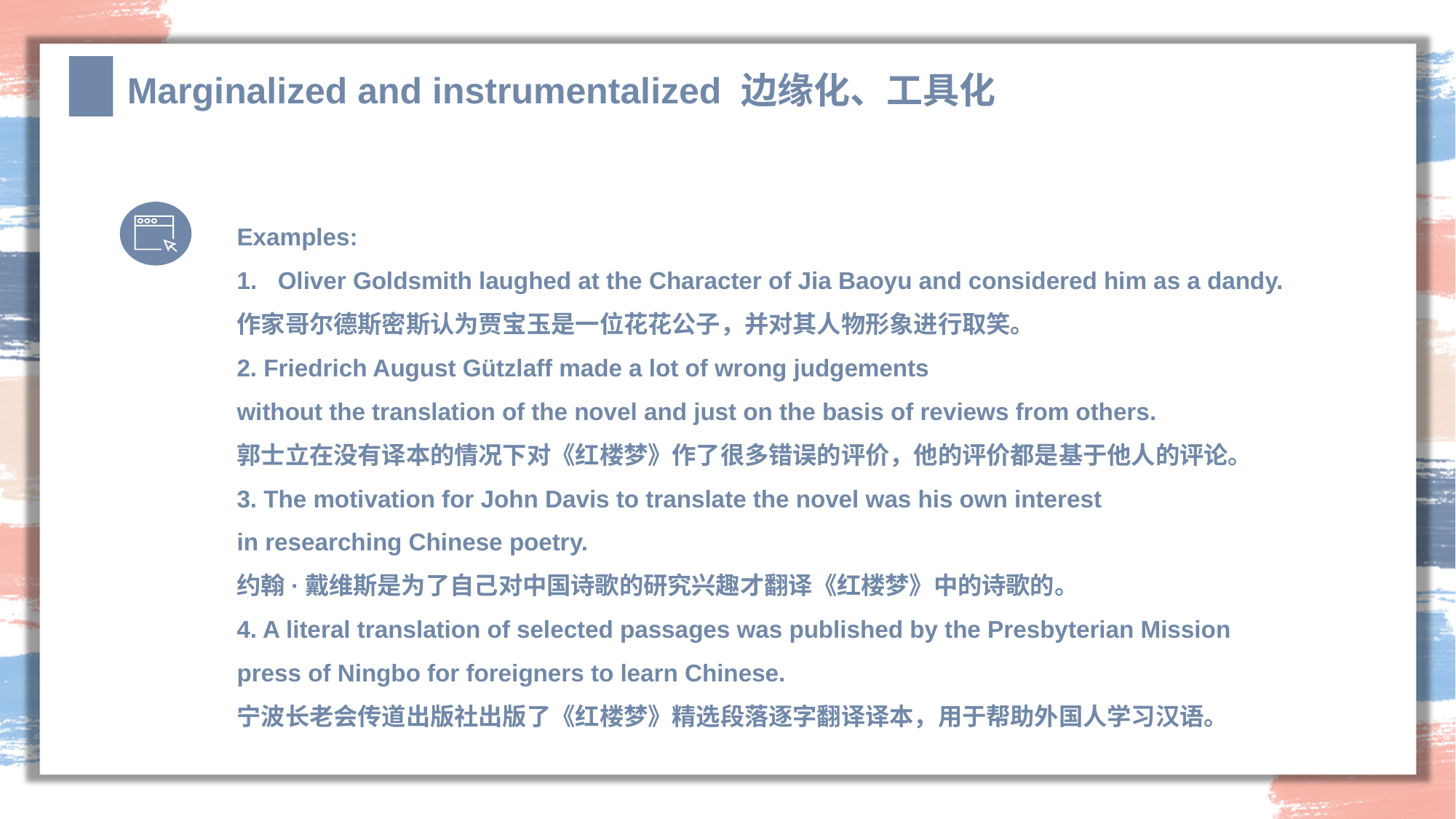

Marginalized and instrumentalized 边缘化、工具化

Examples:
Oliver Goldsmith laughed at the Character of Jia Baoyu and considered him as a dandy.
作家哥尔德斯密斯认为贾宝玉是一位花花公子，并对其人物形象进行取笑。
2. Friedrich August Gützlaff made a lot of wrong judgements
without the translation of the novel and just on the basis of reviews from others.
郭士立在没有译本的情况下对《红楼梦》作了很多错误的评价，他的评价都是基于他人的评论。
3. The motivation for John Davis to translate the novel was his own interest
in researching Chinese poetry.
约翰·戴维斯是为了自己对中国诗歌的研究兴趣才翻译《红楼梦》中的诗歌的。
4. A literal translation of selected passages was published by the Presbyterian Mission
press of Ningbo for foreigners to learn Chinese.
宁波长老会传道出版社出版了《红楼梦》精选段落逐字翻译译本，用于帮助外国人学习汉语。